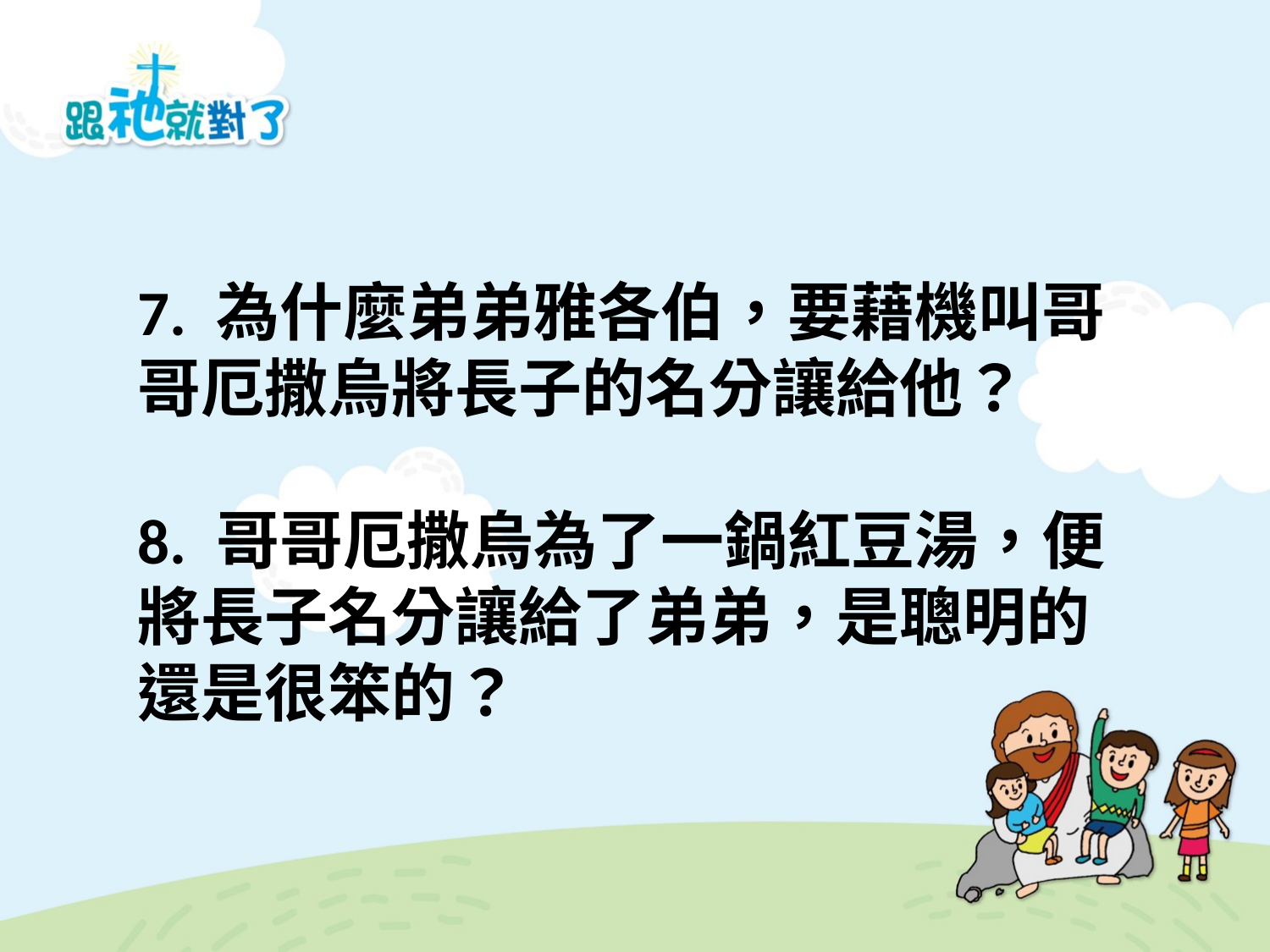

7. 為什麼弟弟雅各伯，要藉機叫哥哥厄撒烏將長子的名分讓給他？

8. 哥哥厄撒烏為了一鍋紅豆湯，便將長子名分讓給了弟弟，是聰明的還是很笨的？